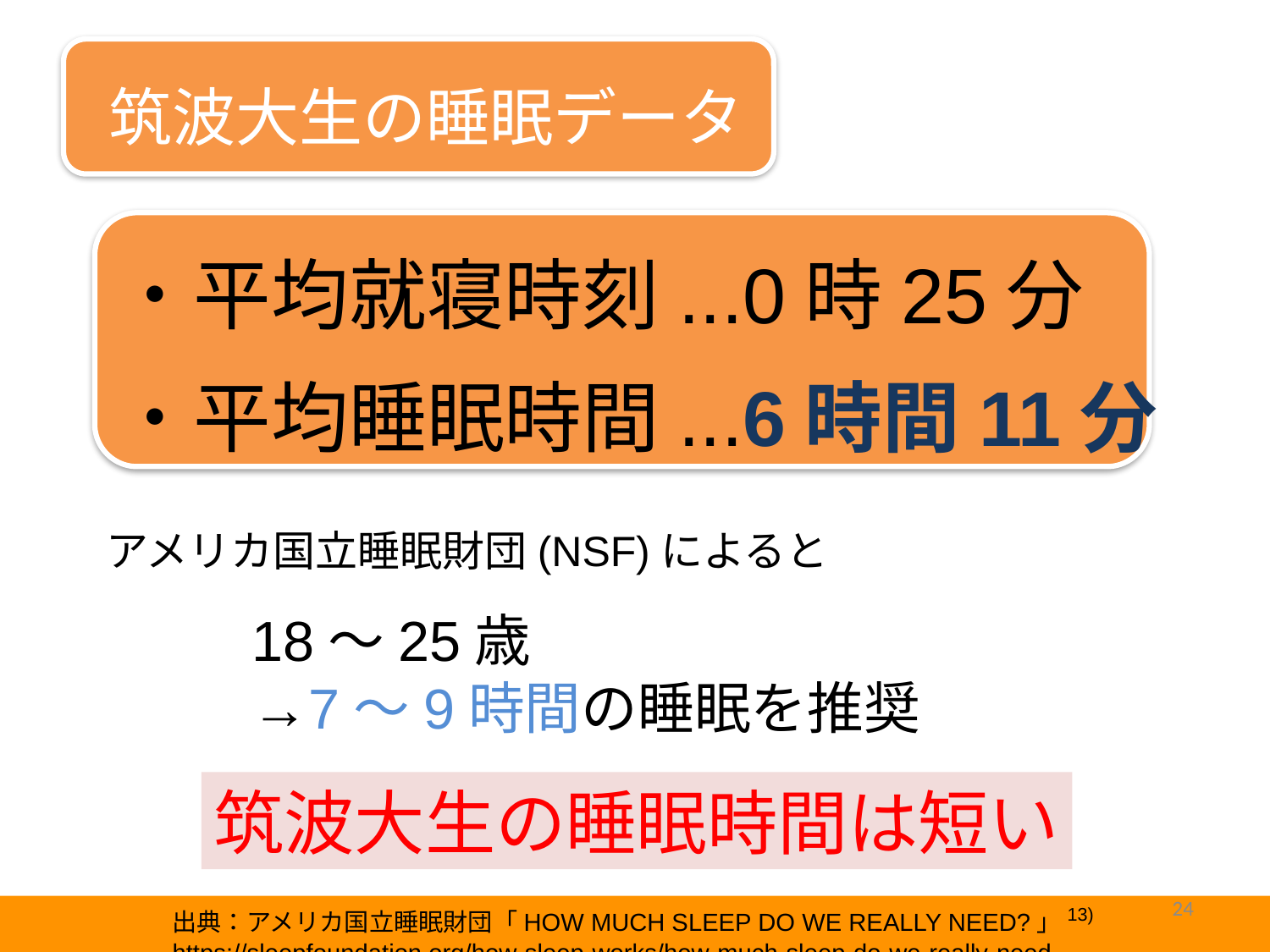

筑波大生の睡眠データ

・平均就寝時刻...0時25分

・平均睡眠時間...6時間11分

アメリカ国立睡眠財団(NSF)によると
18〜25歳
→7〜9時間の睡眠を推奨
筑波大生の睡眠時間は短い
24
出典：アメリカ国立睡眠財団「HOW MUCH SLEEP DO WE REALLY NEED?」13)
https://sleepfoundation.org/how-sleep-works/how-much-sleep-do-we-really-need